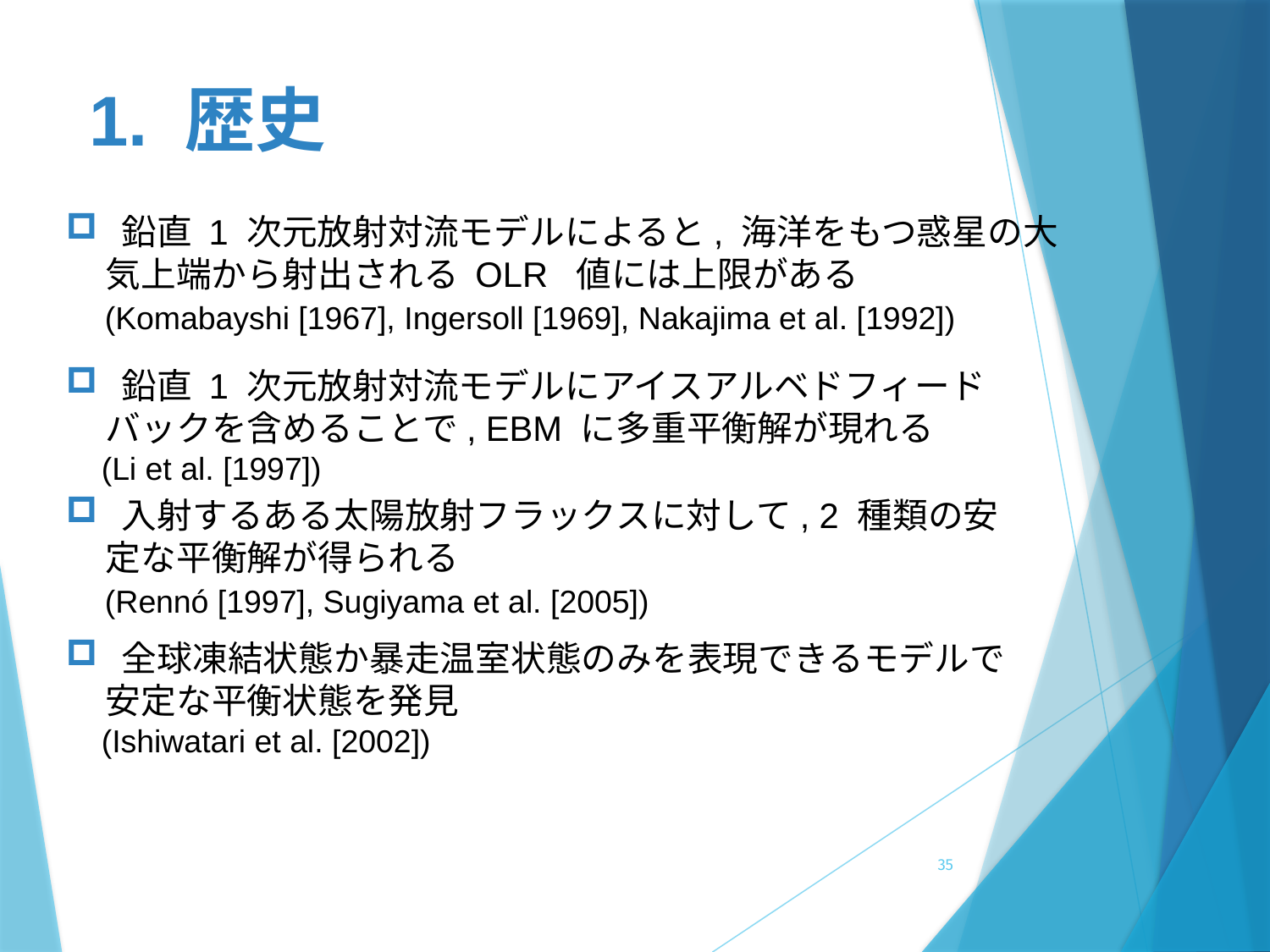

1. 歴史
 鉛直 1 次元放射対流モデルによると, 海洋をもつ惑星の大気上端から射出される OLR  値には上限がある
    (Komabayshi [1967], Ingersoll [1969], Nakajima et al. [1992])
 鉛直 1 次元放射対流モデルにアイスアルベドフィードバックを含めることで, EBM に多重平衡解が現れる
    (Li et al. [1997])
 入射するある太陽放射フラックスに対して, 2 種類の安定な平衡解が得られる
    (Rennó [1997], Sugiyama et al. [2005])
 全球凍結状態か暴走温室状態のみを表現できるモデルで安定な平衡状態を発見
    (Ishiwatari et al. [2002])
35